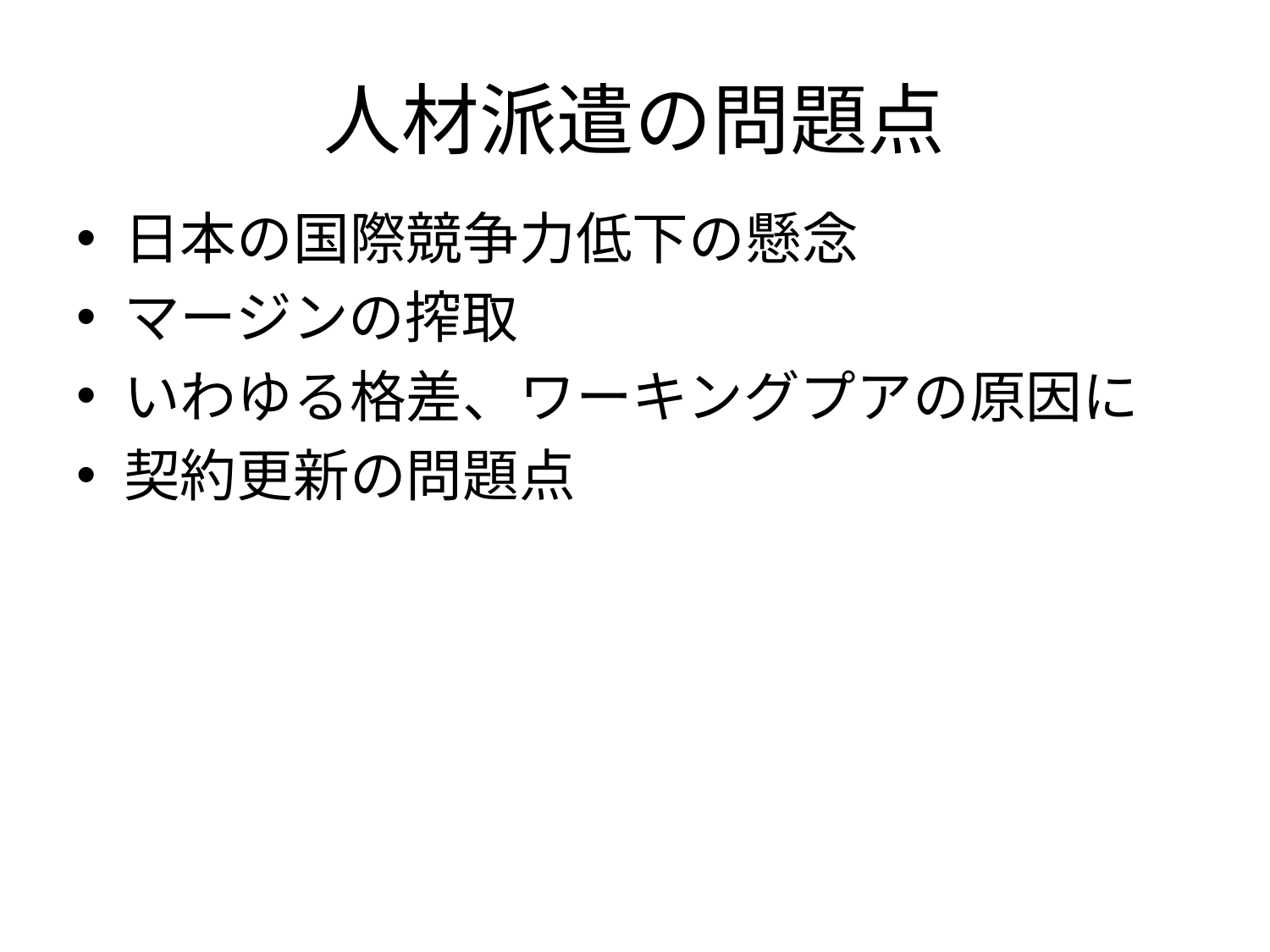

# 人材派遣の問題点
日本の国際競争力低下の懸念
マージンの搾取
いわゆる格差、ワーキングプアの原因に
契約更新の問題点